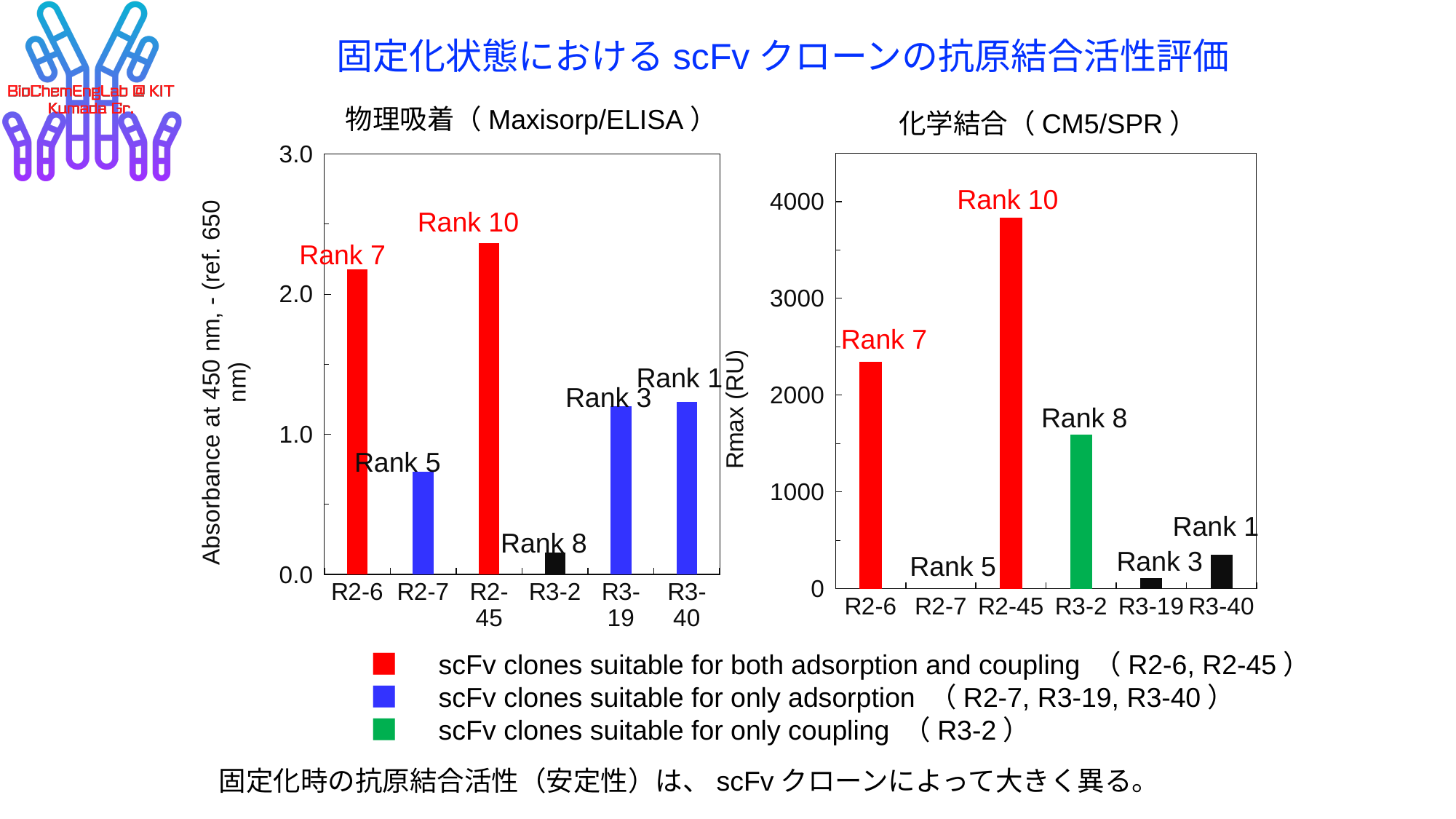

固定化状態におけるscFvクローンの抗原結合活性評価
物理吸着（Maxisorp/ELISA）
化学結合（CM5/SPR）

### Chart

| Category |  |
|---|---|
| R2-6 | 2.176 |
| R2-7 | 0.734 |
| R2-45 | 2.362 |
| R3-2 | 0.154 |
| R3-19 | 1.201 |
| R3-40 | 1.23 |

### Chart

| Category | Rmax |
|---|---|
| R2-6 | 2343.0178069353324 |
| R2-7 | 0.0 |
| R2-45 | 3834.355828220859 |
| R3-2 | 1590.3307888040713 |
| R3-19 | 111.14816049794376 |
| R3-40 | 349.7726477789437 |
Rank 10
Rank 10
Rank 7
Rank 7
Rank 1
Rank 3
Rank 8
Rank 5
Rank 1
Rank 8
Rank 3
Rank 5
■　scFv clones suitable for both adsorption and coupling （R2-6, R2-45）
■　scFv clones suitable for only adsorption （R2-7, R3-19, R3-40）
■　scFv clones suitable for only coupling （R3-2）
固定化時の抗原結合活性（安定性）は、scFvクローンによって大きく異る。